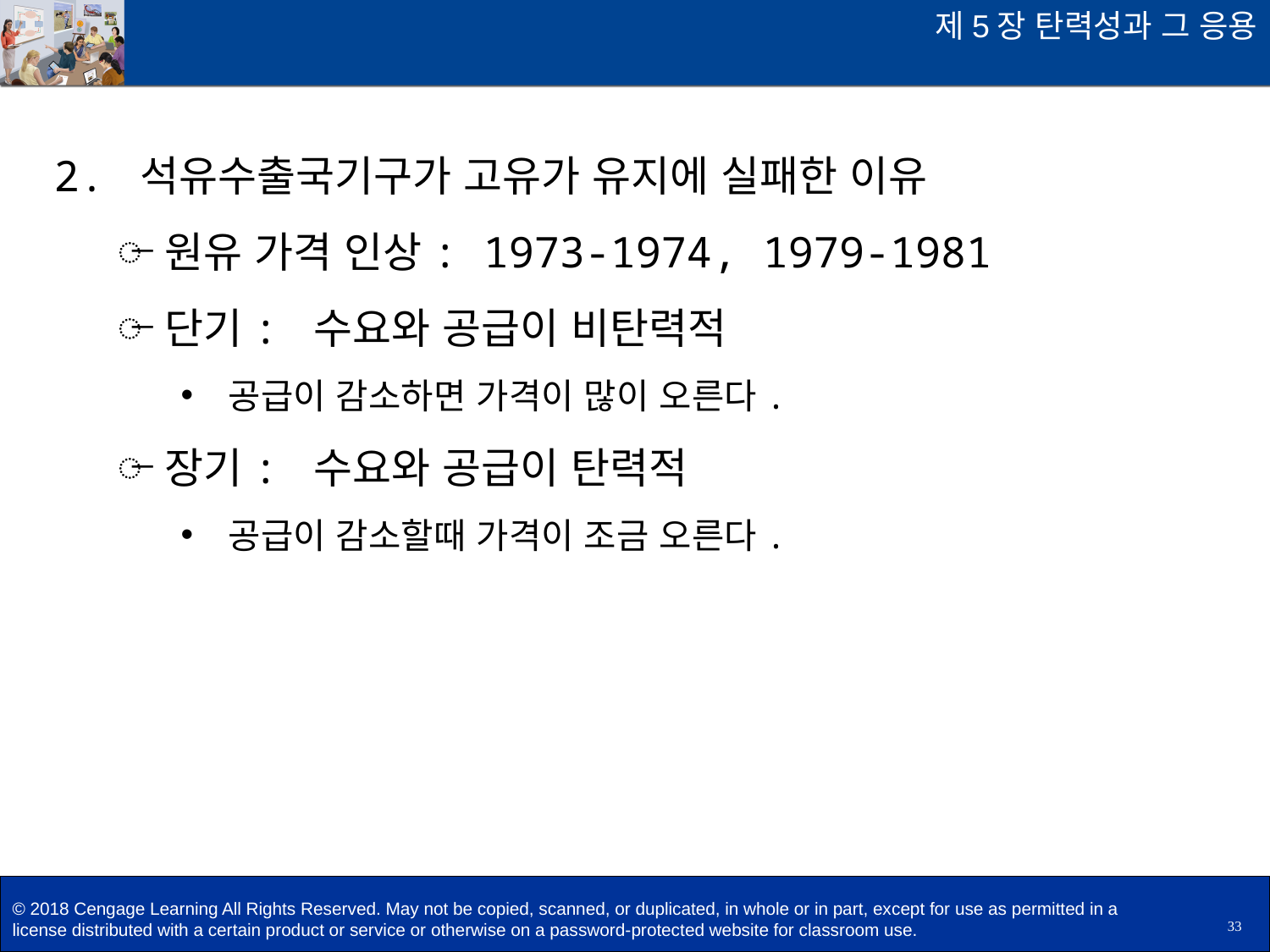

제5장 탄력성과 그 응용
2. 석유수출국기구가 고유가 유지에 실패한 이유
원유 가격 인상: 1973-1974, 1979-1981
단기: 수요와 공급이 비탄력적
공급이 감소하면 가격이 많이 오른다.
장기: 수요와 공급이 탄력적
공급이 감소할때 가격이 조금 오른다.